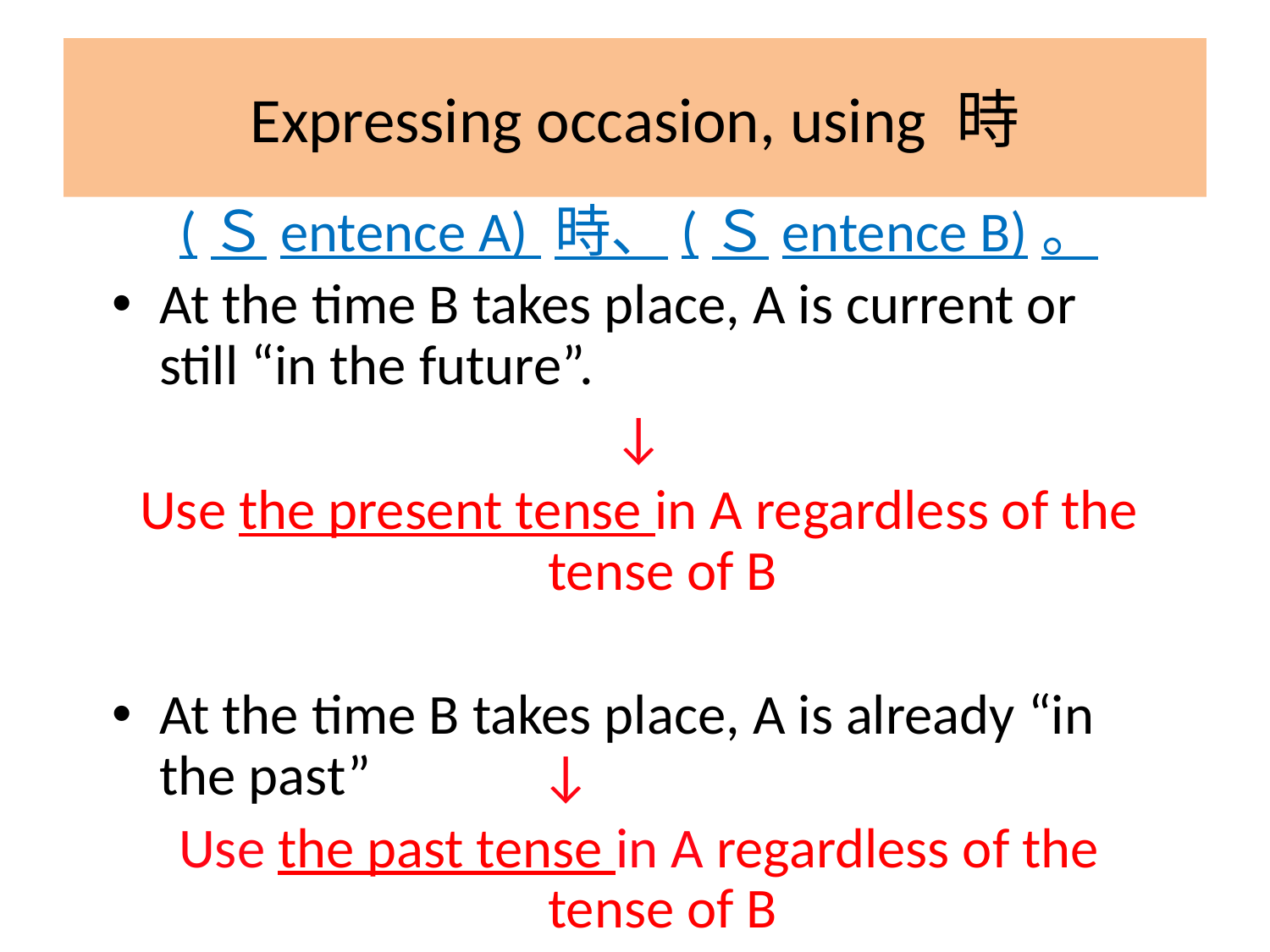

# Expressing occasion, using 時
(Ｓentence A) 時、(Ｓentence B)。
At the time B takes place, A is current or still “in the future”.
↓
Use the present tense in A regardless of the tense of B

At the time B takes place, A is already “in the past”		↓
Use the past tense in A regardless of the tense of B